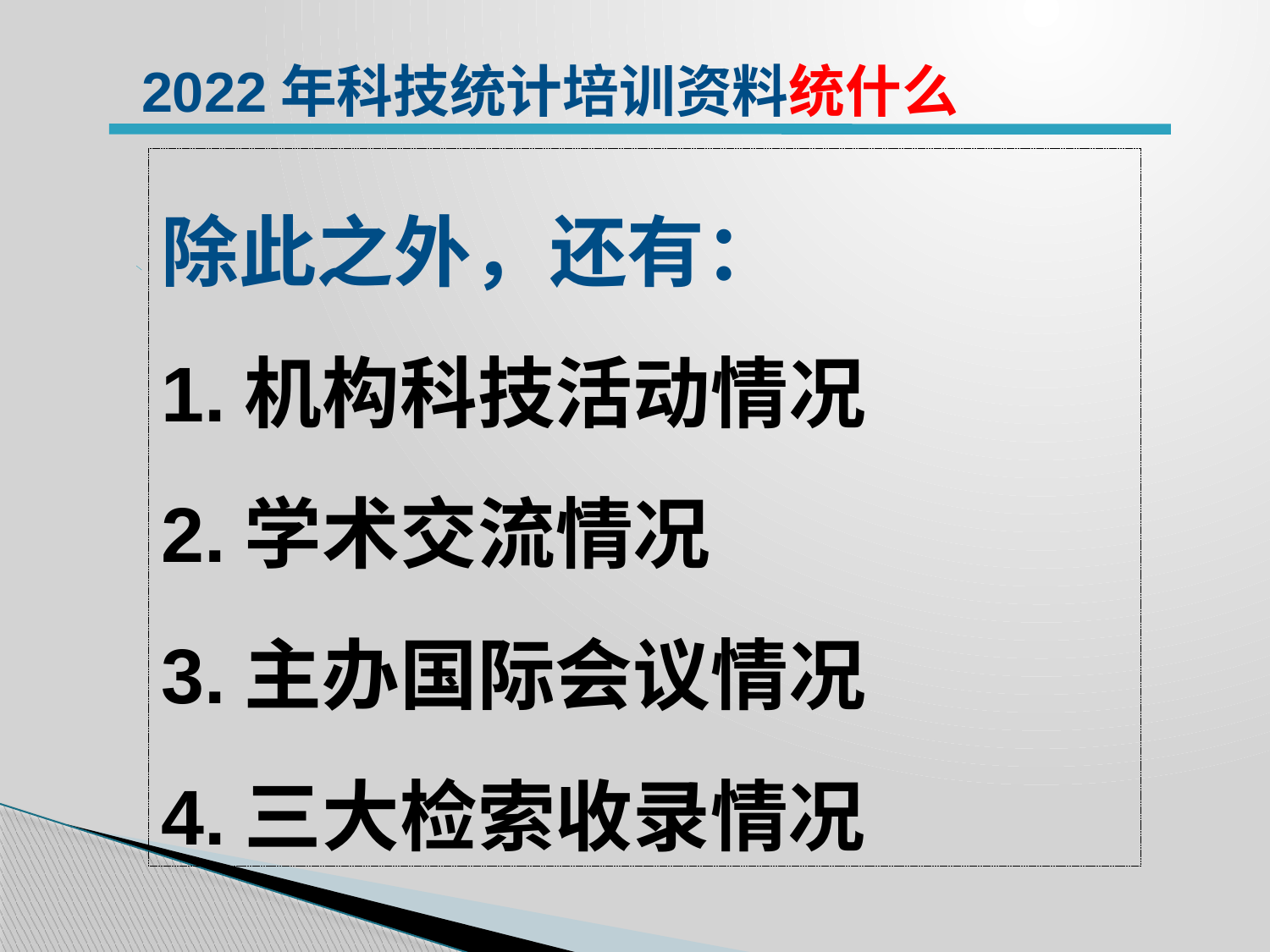

2022年科技统计培训资料统什么
除此之外，还有：
1.机构科技活动情况
2.学术交流情况
3.主办国际会议情况
4.三大检索收录情况